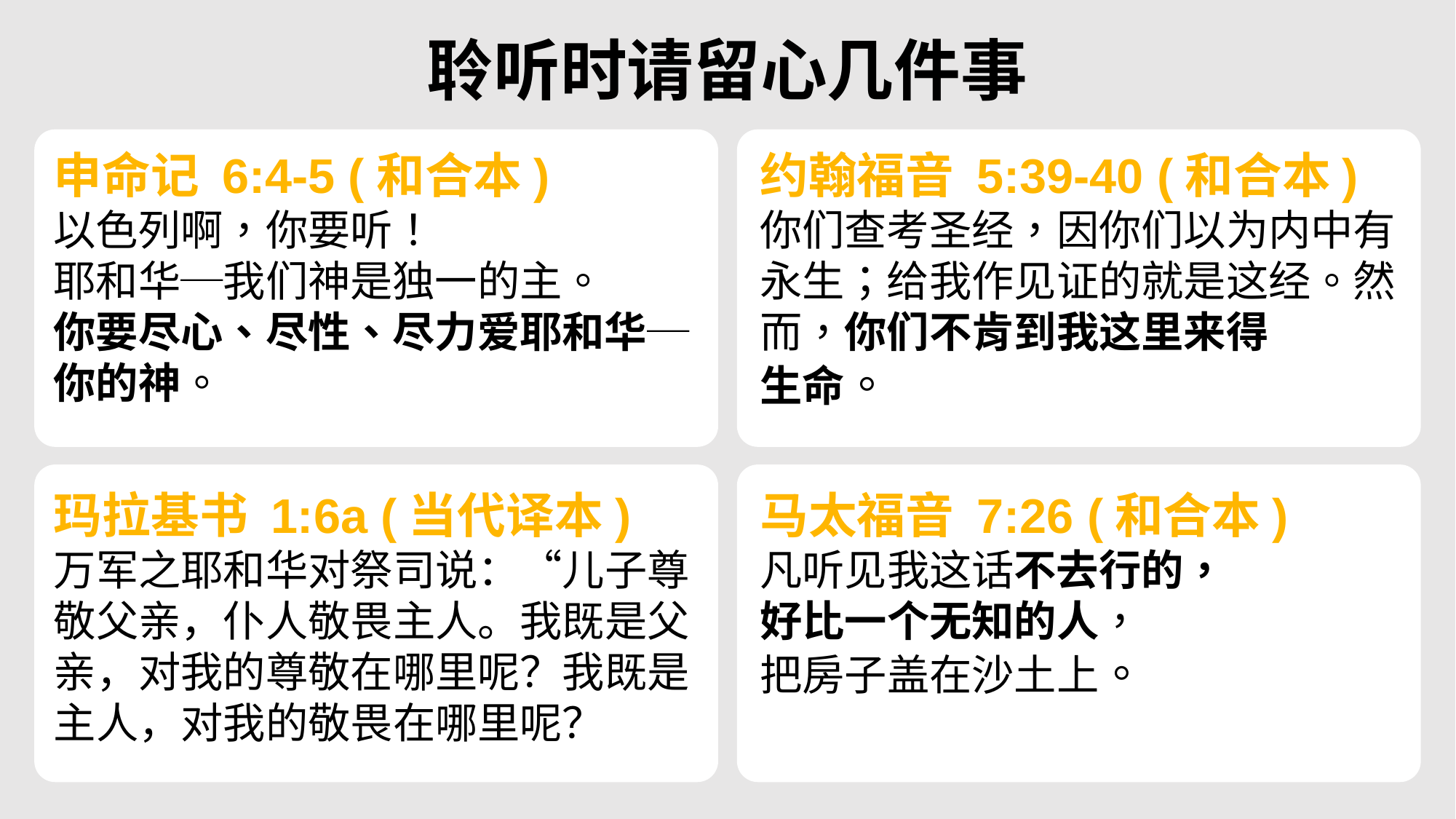

聆听时请留心几件事

申命记 6:4-5 (和合本)
以色列啊，你要听！
耶和华─我们神是独一的主。
你要尽心、尽性、尽力爱耶和华─你的神。
约翰福音 5:39-40 (和合本)
你们查考圣经，因你们以为内中有永生；给我作见证的就是这经。然而，你们不肯到我这里来得
生命。

玛拉基书 1:6a (当代译本)
万军之耶和华对祭司说：“儿子尊敬父亲，仆人敬畏主人。我既是父亲，对我的尊敬在哪里呢？我既是主人，对我的敬畏在哪里呢？
马太福音 7:26 (和合本)
凡听见我这话不去行的，
好比一个无知的人，
把房子盖在沙土上。